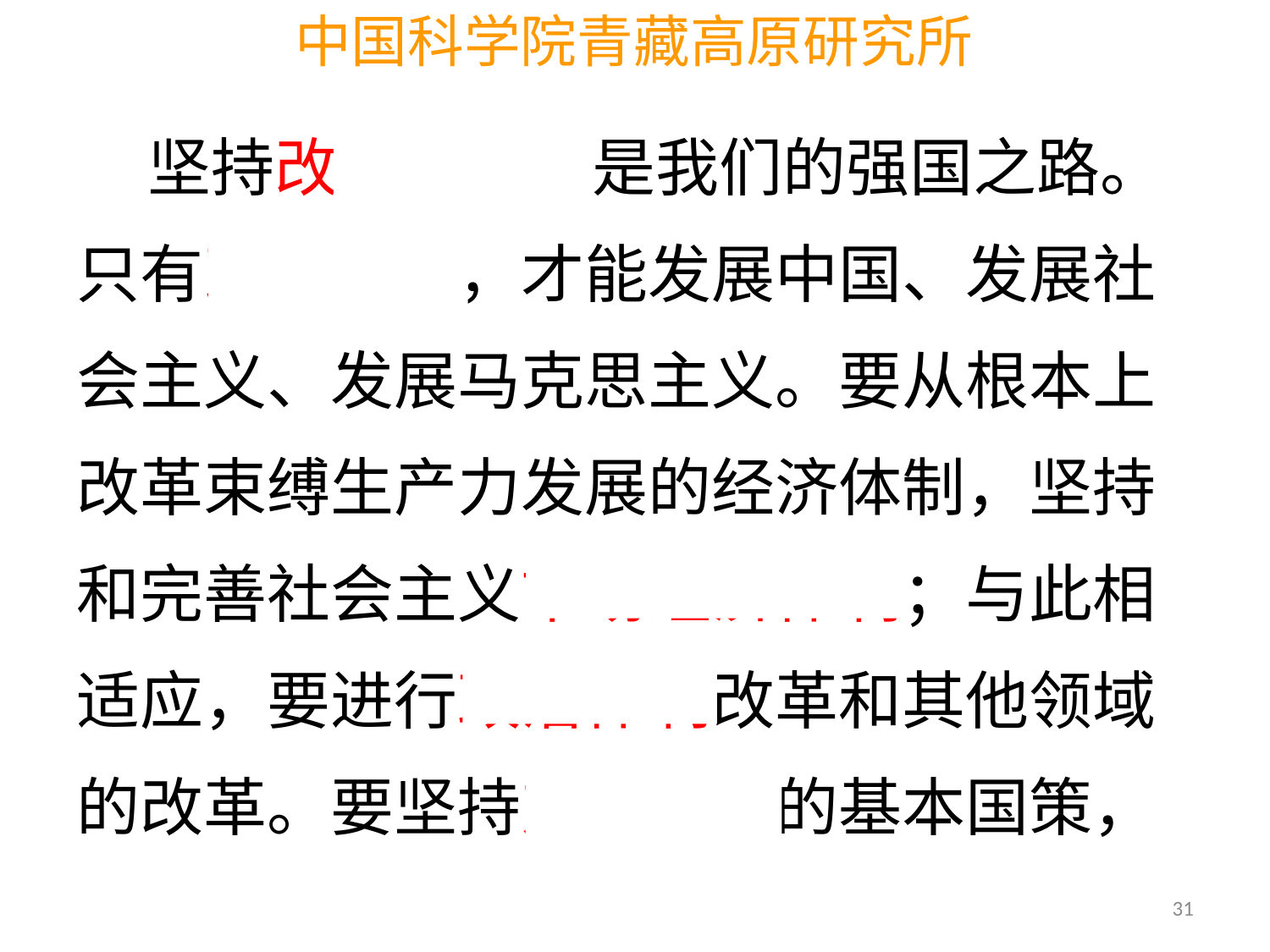

# 坚持改革开放，是我们的强国之路。只有改革开放，才能发展中国、发展社会主义、发展马克思主义。要从根本上改革束缚生产力发展的经济体制，坚持和完善社会主义市场经济体制；与此相适应，要进行政治体制改革和其他领域的改革。要坚持对外开放的基本国策，

31